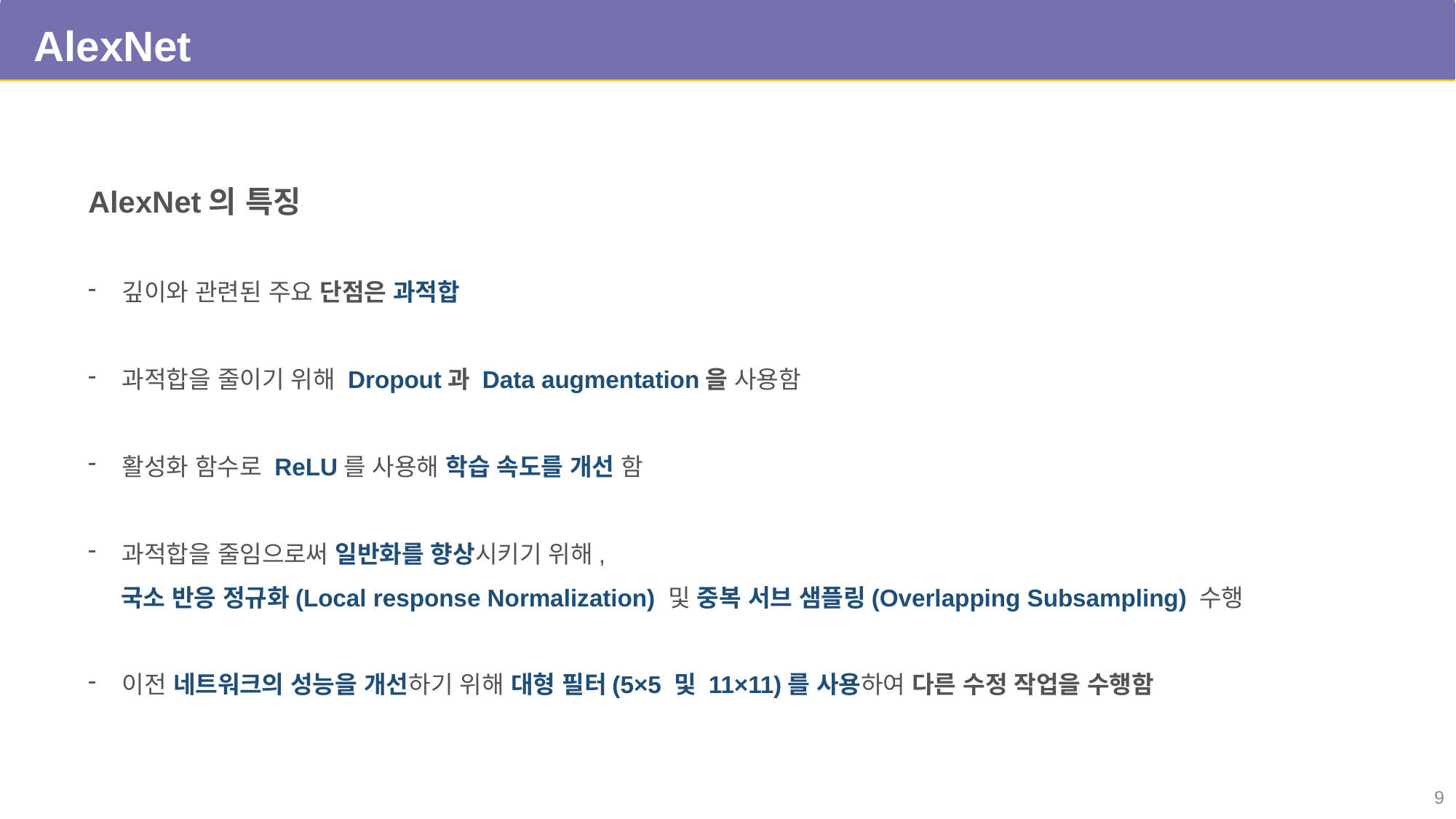

AlexNet

AlexNet의 특징

깊이와 관련된 주요 단점은 과적합

과적합을 줄이기 위해 Dropout과 Data augmentation을 사용함

활성화 함수로 ReLU를 사용해 학습 속도를 개선 함

과적합을 줄임으로써 일반화를 향상시키기 위해,
    국소 반응 정규화(Local response Normalization) 및 중복 서브 샘플링(Overlapping Subsampling) 수행

이전 네트워크의 성능을 개선하기 위해 대형 필터(5×5 및 11×11)를 사용하여 다른 수정 작업을 수행함

9